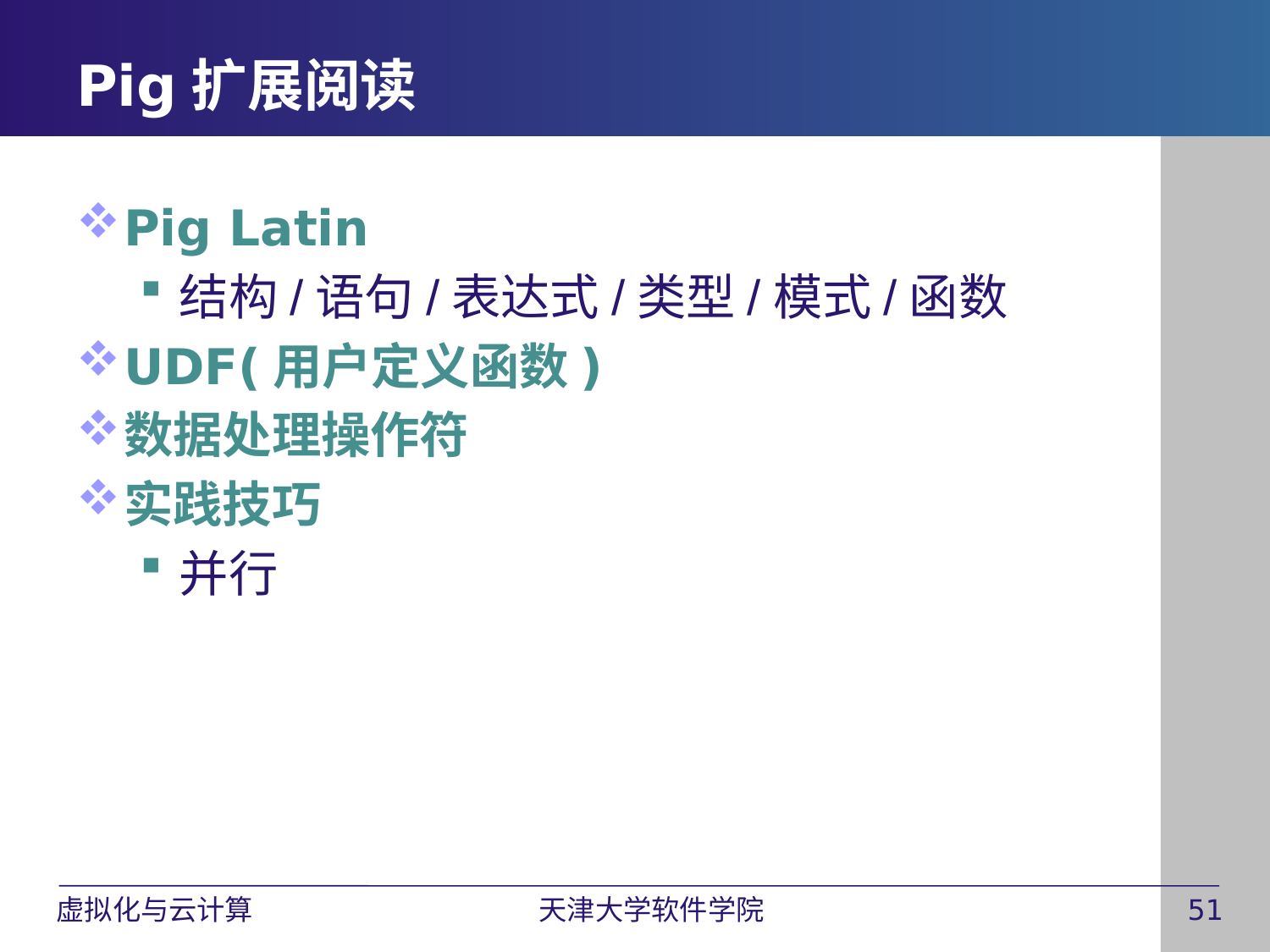

# Pig扩展阅读
Pig Latin
结构/语句/表达式/类型/模式/函数
UDF(用户定义函数)
数据处理操作符
实践技巧
并行